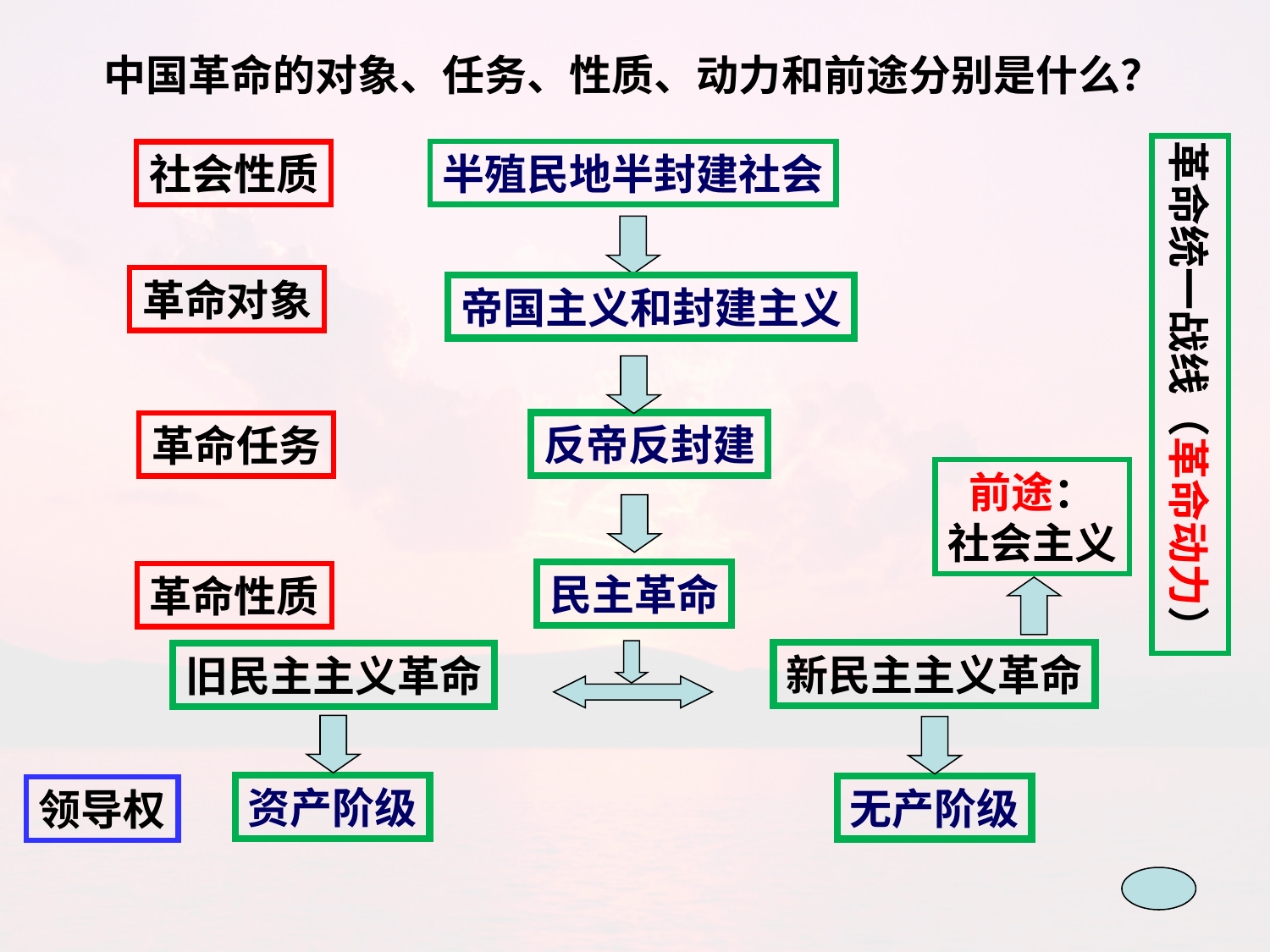

中国革命的对象、任务、性质、动力和前途分别是什么？

革命统一战线（革命动力）
社会性质
半殖民地半封建社会

革命对象
帝国主义和封建主义

革命任务
反帝反封建
前途：
社会主义

民主革命
革命性质

新民主主义革命
旧民主主义革命

资产阶级
无产阶级
领导权